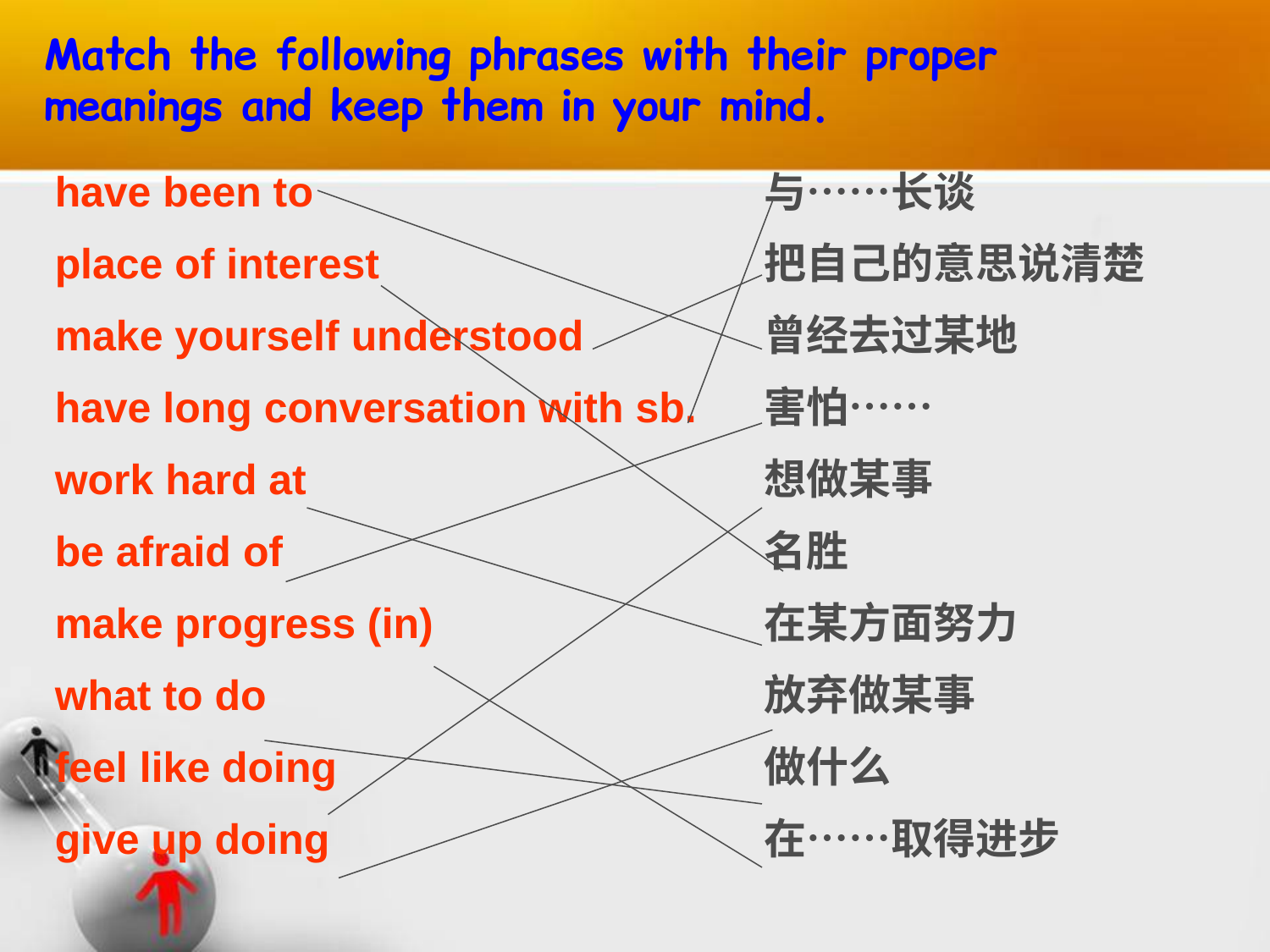

Match the following phrases with their proper meanings and keep them in your mind.
have been to
place of interest
make yourself understood
have long conversation with sb.
work hard at
be afraid of
make progress (in)
what to do
feel like doing
give up doing

与……长谈
把自己的意思说清楚
曾经去过某地
害怕……
想做某事
名胜
在某方面努力
放弃做某事
做什么
在……取得进步